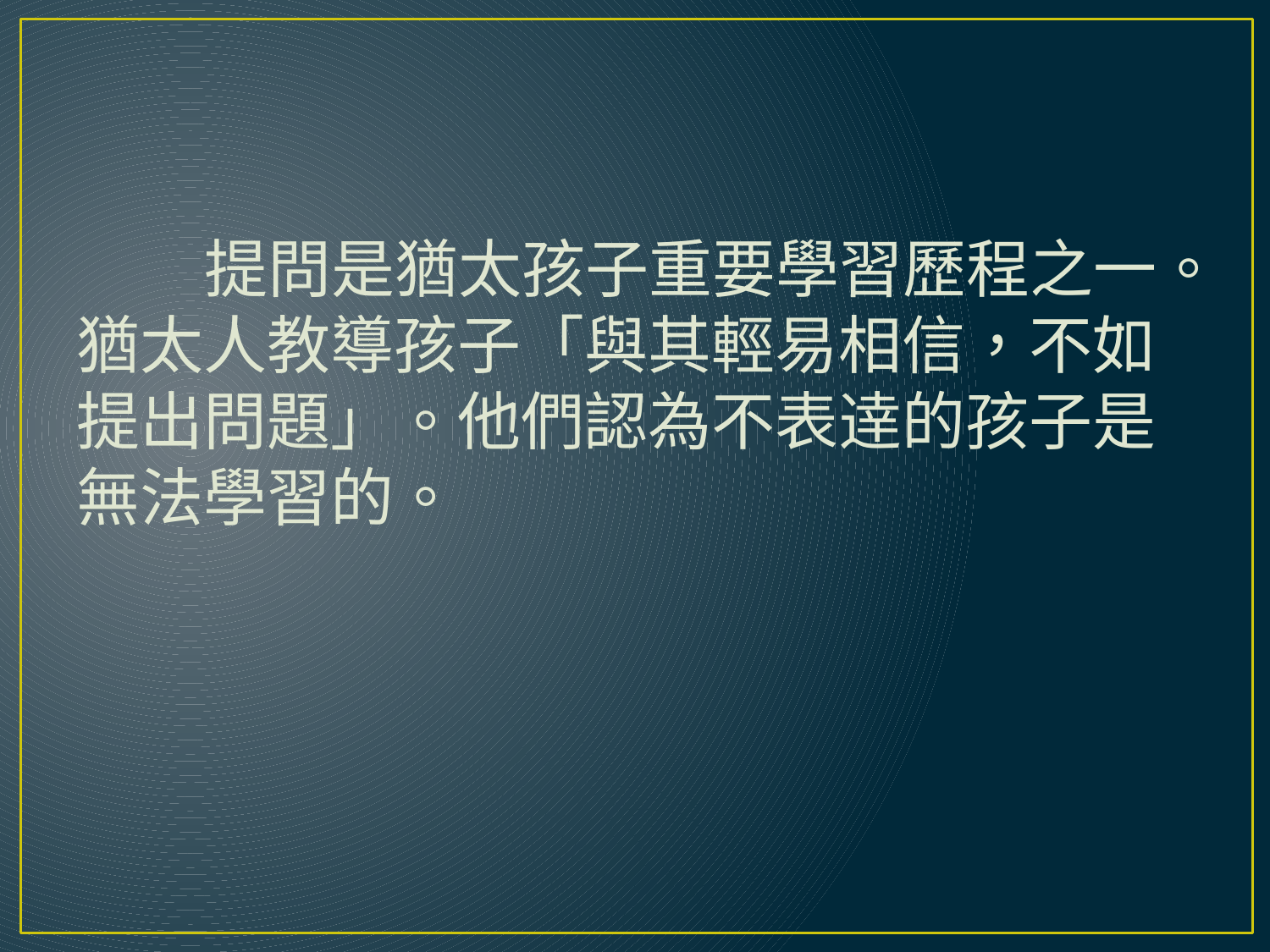

#
        提問是猶太孩子重要學習歷程之一。猶太人教導孩子「與其輕易相信，不如提出問題」。他們認為不表逹的孩子是無法學習的。